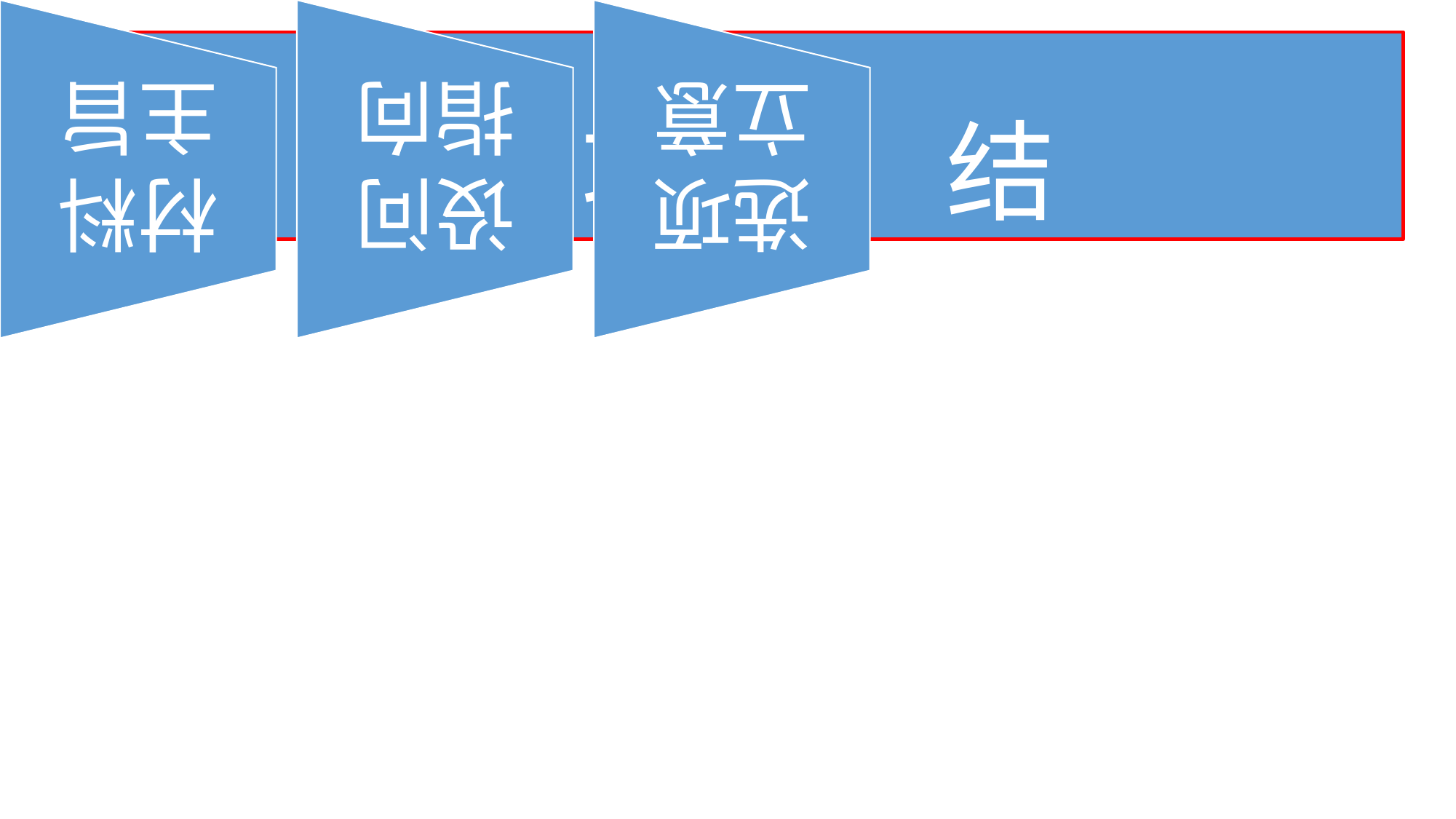

技   巧   总   结
材料主旨
设问指向
选项立意